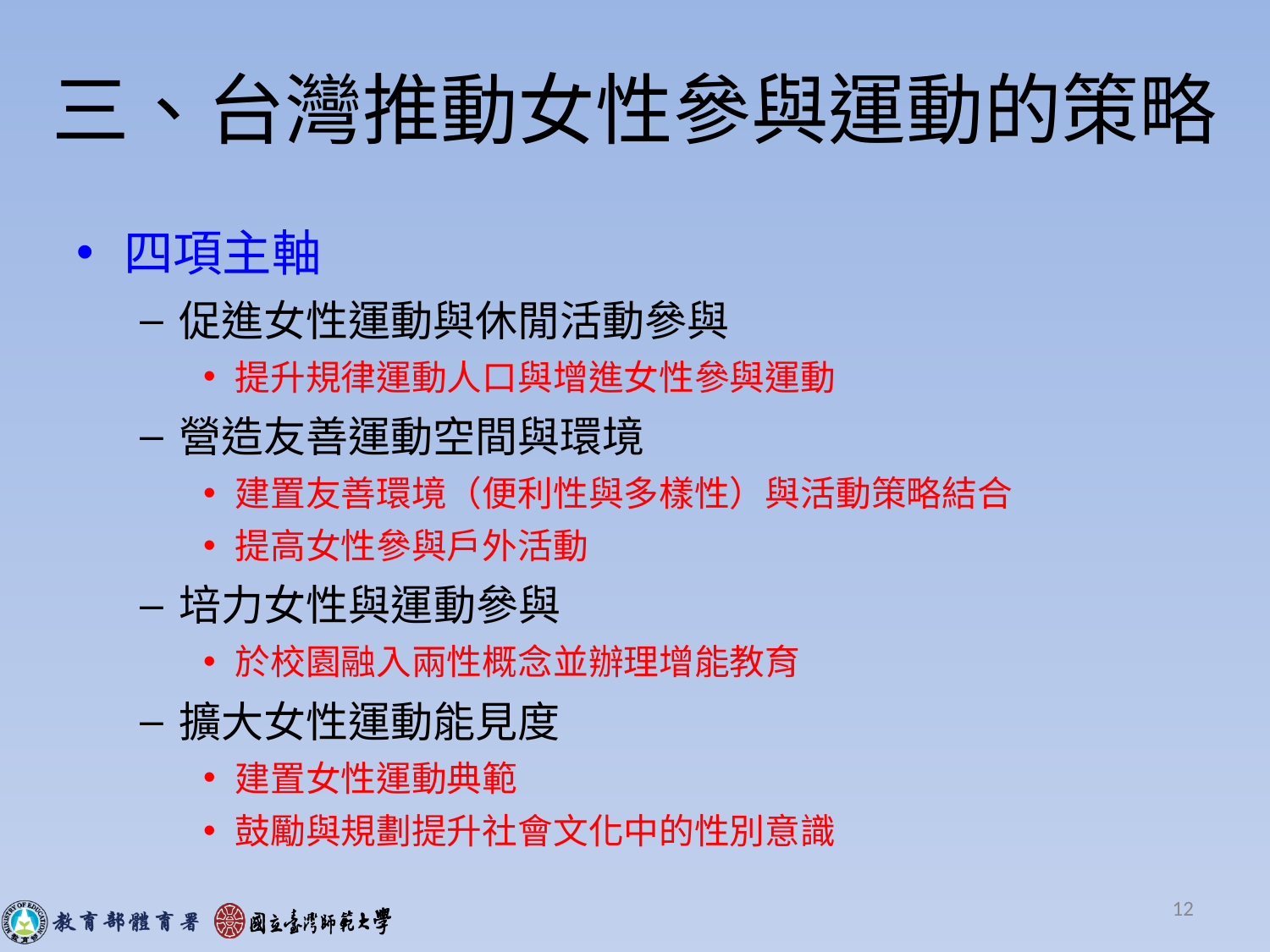

# 三、台灣推動女性參與運動的策略
四項主軸
促進女性運動與休閒活動參與
提升規律運動人口與增進女性參與運動
營造友善運動空間與環境
建置友善環境（便利性與多樣性）與活動策略結合
提高女性參與戶外活動
培力女性與運動參與
於校園融入兩性概念並辦理增能教育
擴大女性運動能見度
建置女性運動典範
鼓勵與規劃提升社會文化中的性別意識
12